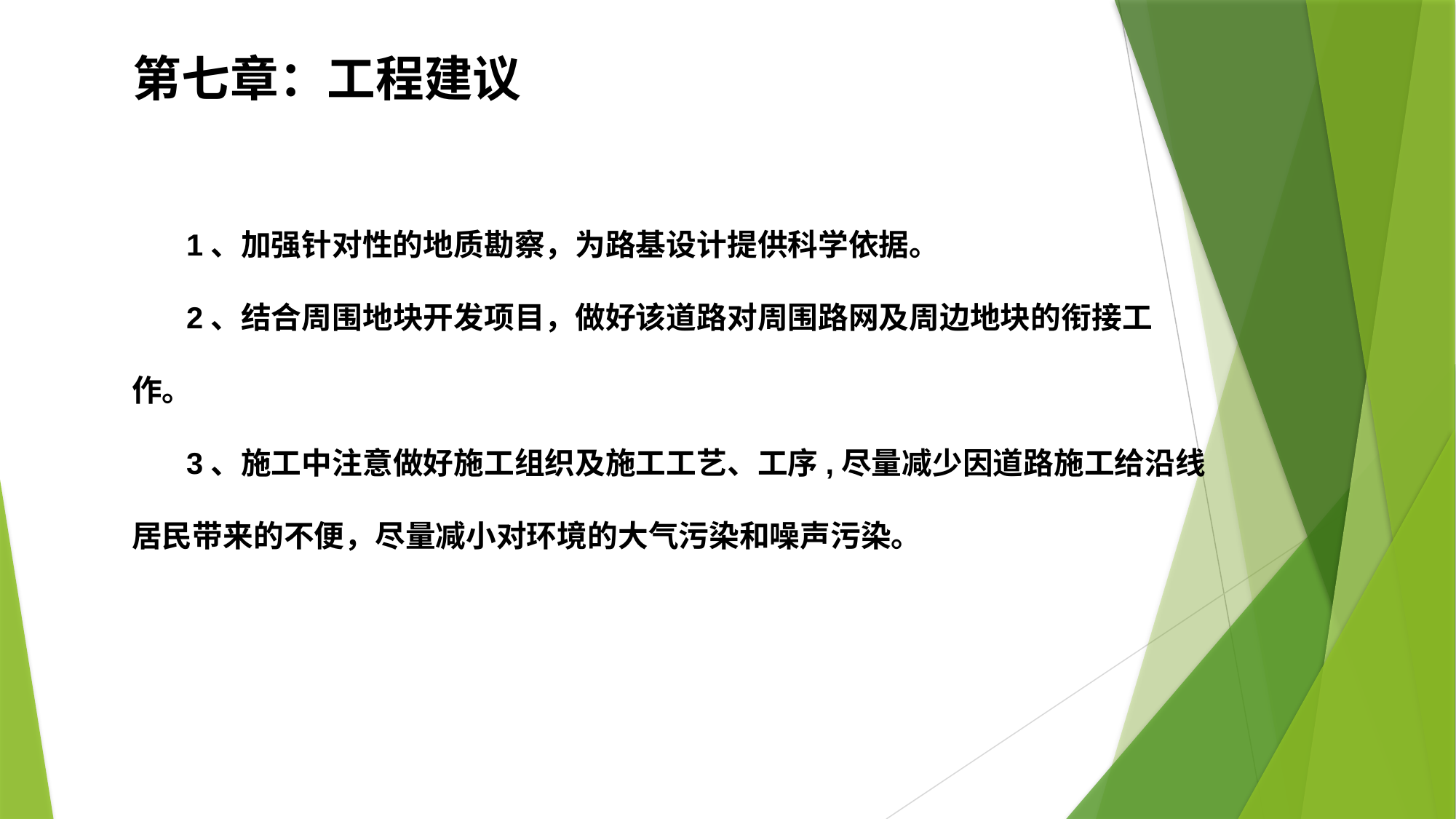

第七章：工程建议
1、加强针对性的地质勘察，为路基设计提供科学依据。
2、结合周围地块开发项目，做好该道路对周围路网及周边地块的衔接工作。
3、施工中注意做好施工组织及施工工艺、工序,尽量减少因道路施工给沿线居民带来的不便，尽量减小对环境的大气污染和噪声污染。